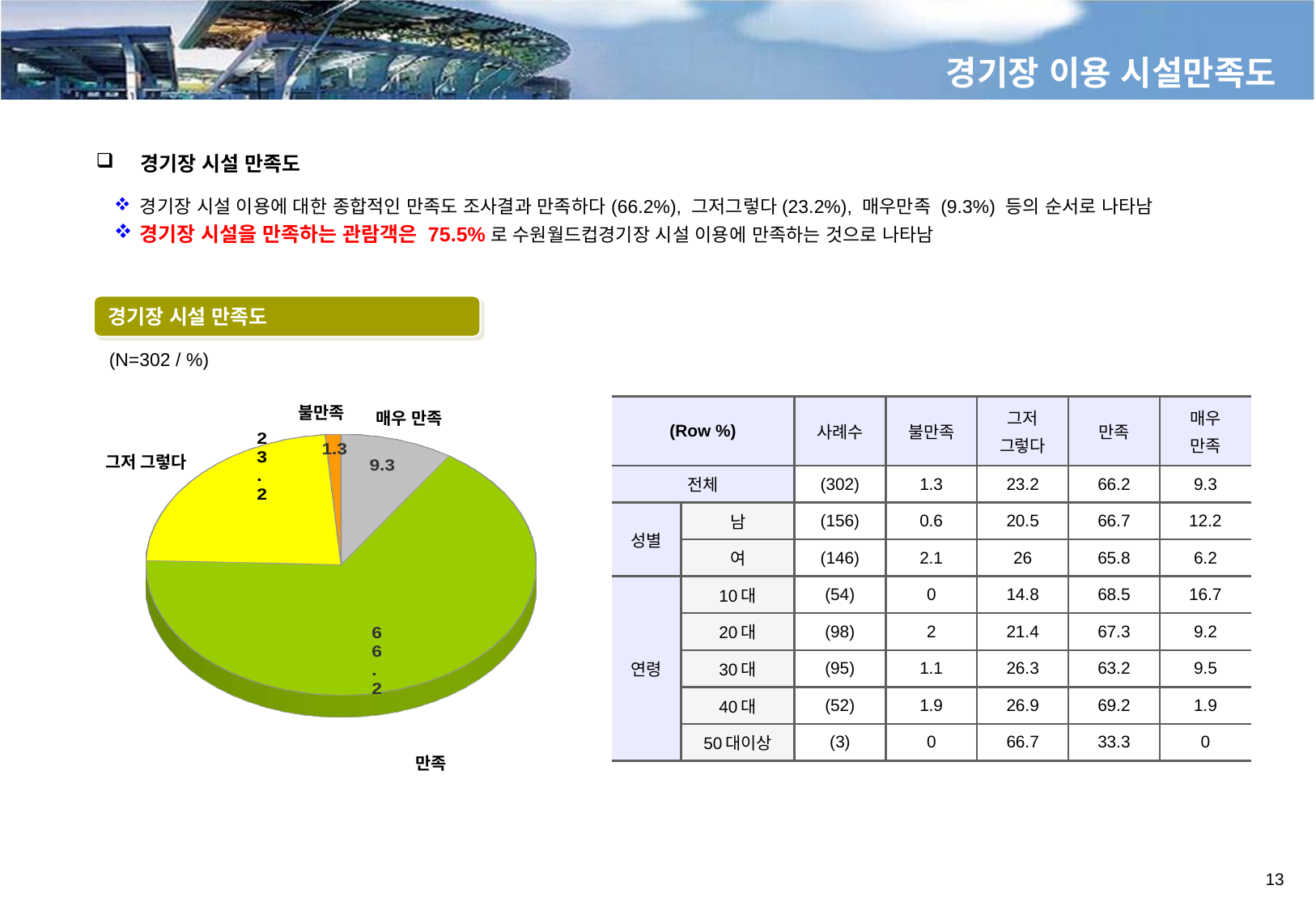

경기장 이용 시설만족도
  경기장 시설 만족도
경기장 시설 이용에 대한 종합적인 만족도 조사결과 만족하다(66.2%), 그저그렇다(23.2%), 매우만족 (9.3%) 등의 순서로 나타남
경기장 시설을 만족하는 관람객은 75.5%로 수원월드컵경기장 시설 이용에 만족하는 것으로 나타남
경기장 시설 만족도
(N=302 / %)
불만족
| (Row %) |  | 사례수 | 불만족 | 그저 그렇다 | 만족 | 매우 만족 |
| --- | --- | --- | --- | --- | --- | --- |
| 전체 |  | (302) | 1.3 | 23.2 | 66.2 | 9.3 |
| 성별 | 남 | (156) | 0.6 | 20.5 | 66.7 | 12.2 |
|  | 여 | (146) | 2.1 | 26 | 65.8 | 6.2 |
| 연령 | 10대 | (54) | 0 | 14.8 | 68.5 | 16.7 |
|  | 20대 | (98) | 2 | 21.4 | 67.3 | 9.2 |
|  | 30대 | (95) | 1.1 | 26.3 | 63.2 | 9.5 |
|  | 40대 | (52) | 1.9 | 26.9 | 69.2 | 1.9 |
|  | 50대이상 | (3) | 0 | 66.7 | 33.3 | 0 |

[unsupported chart]

매우 만족
그저 그렇다
만족
13